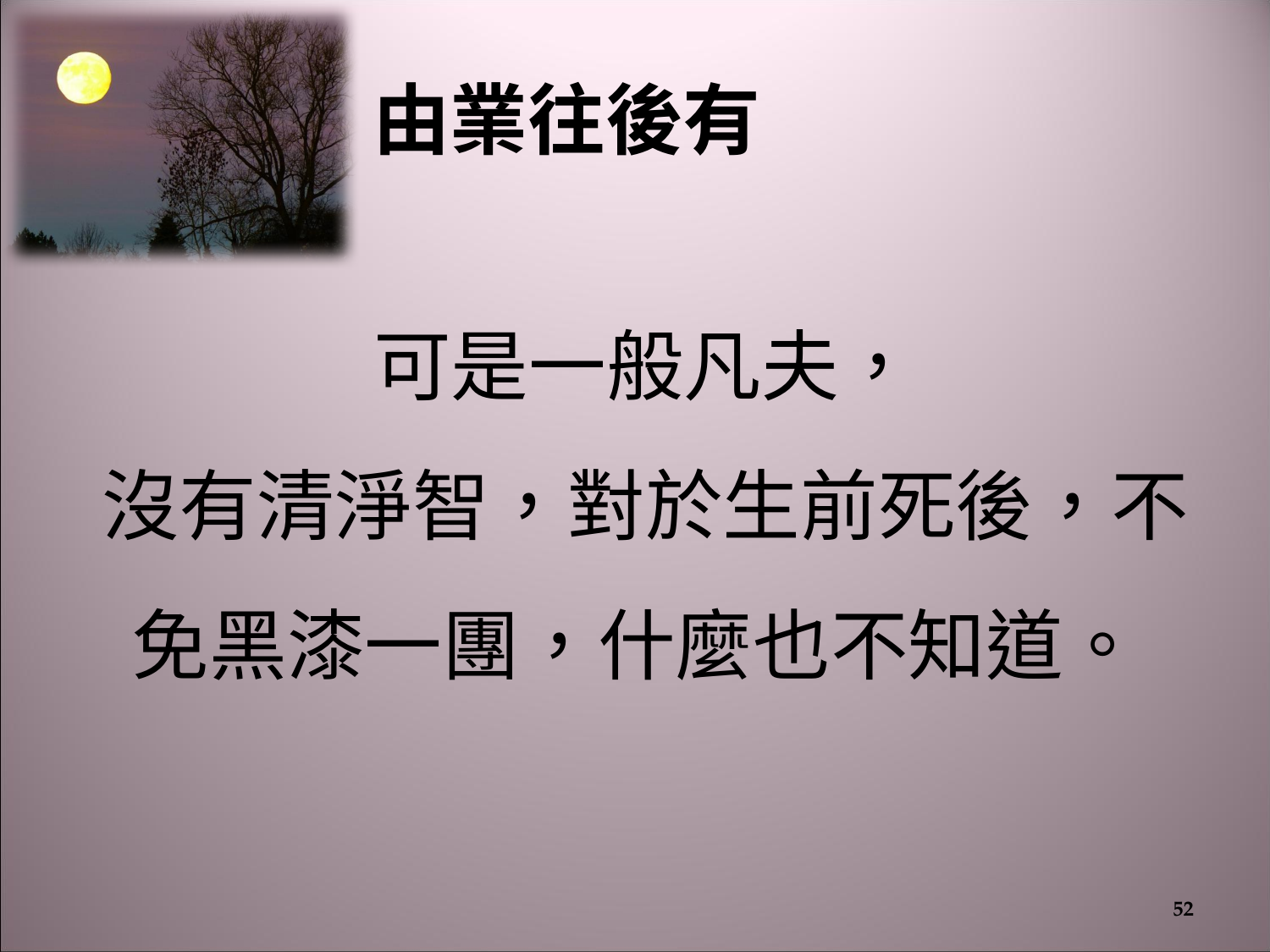

# 由業往後有
可是一般凡夫，
沒有清淨智，對於生前死後，不免黑漆一團，什麼也不知道。

52